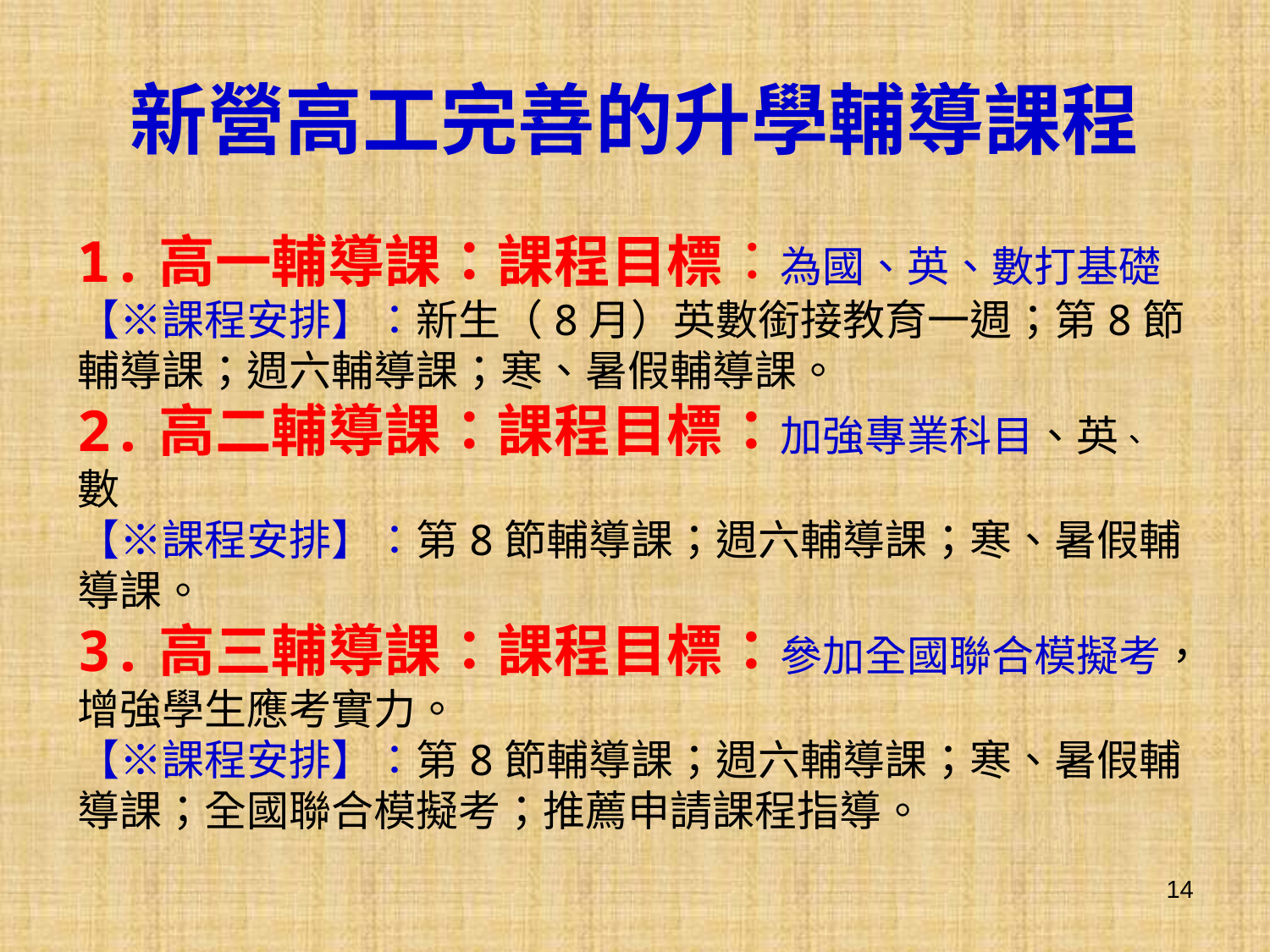

# 新營高工完善的升學輔導課程
1.高一輔導課：課程目標：為國、英、數打基礎
【※課程安排】：新生（8月）英數銜接教育一週；第8節輔導課；週六輔導課；寒、暑假輔導課。
2.高二輔導課：課程目標：加強專業科目、英、數
【※課程安排】：第8節輔導課；週六輔導課；寒、暑假輔導課。
3.高三輔導課：課程目標：參加全國聯合模擬考，增強學生應考實力。
【※課程安排】：第8節輔導課；週六輔導課；寒、暑假輔導課；全國聯合模擬考；推薦申請課程指導。
14